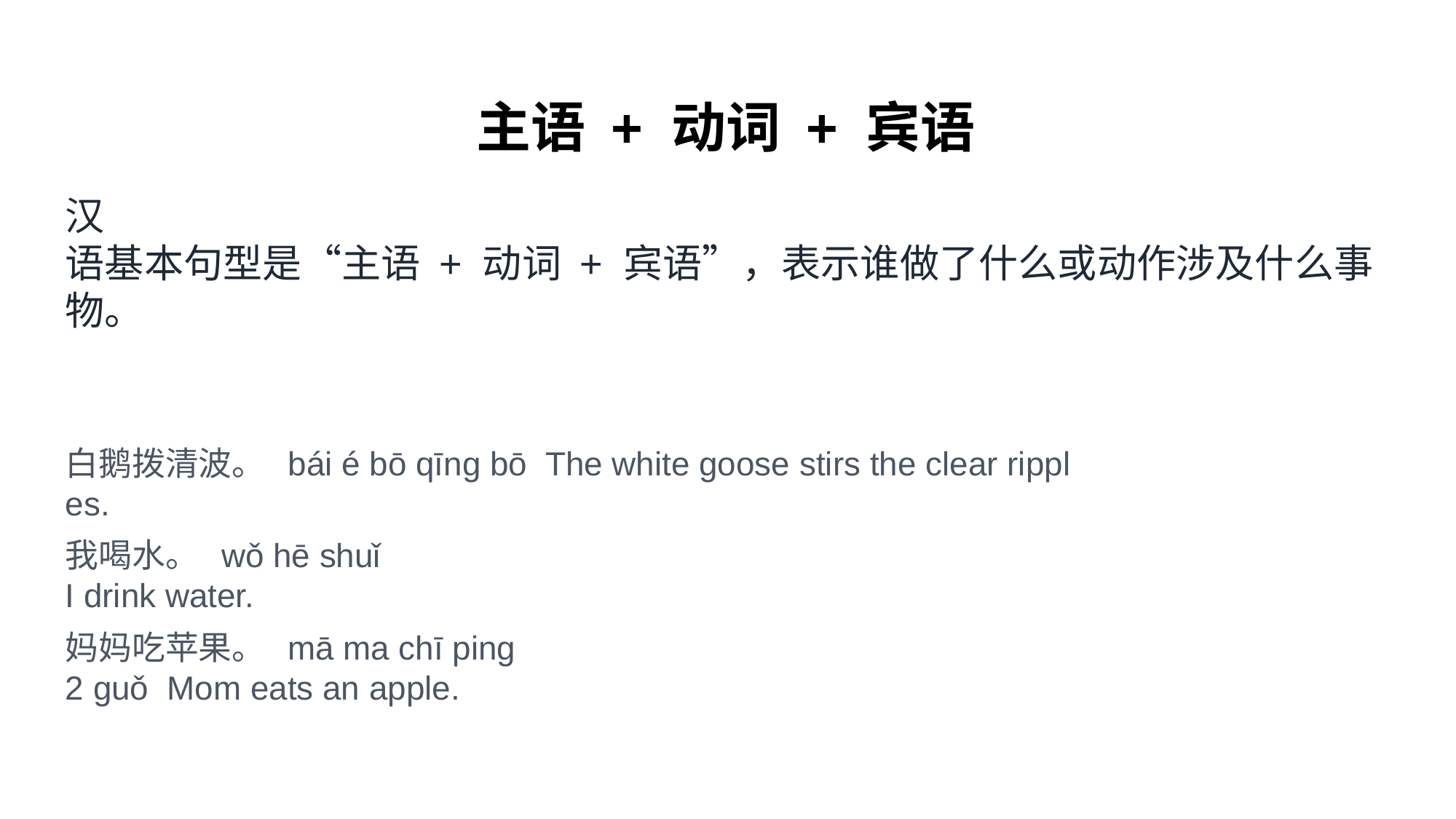

主语 + 动词 + 宾语
汉
语基本句型是“主语 + 动词 + 宾语”，表示谁做了什么或动作涉及什么事物。
白鹅拨清波。  bái é bō qīng bō  The white goose stirs the clear rippl
es.
我喝水。  wǒ hē shuǐ
I drink water.
妈妈吃苹果。  mā ma chī ping
2 guǒ  Mom eats an apple.